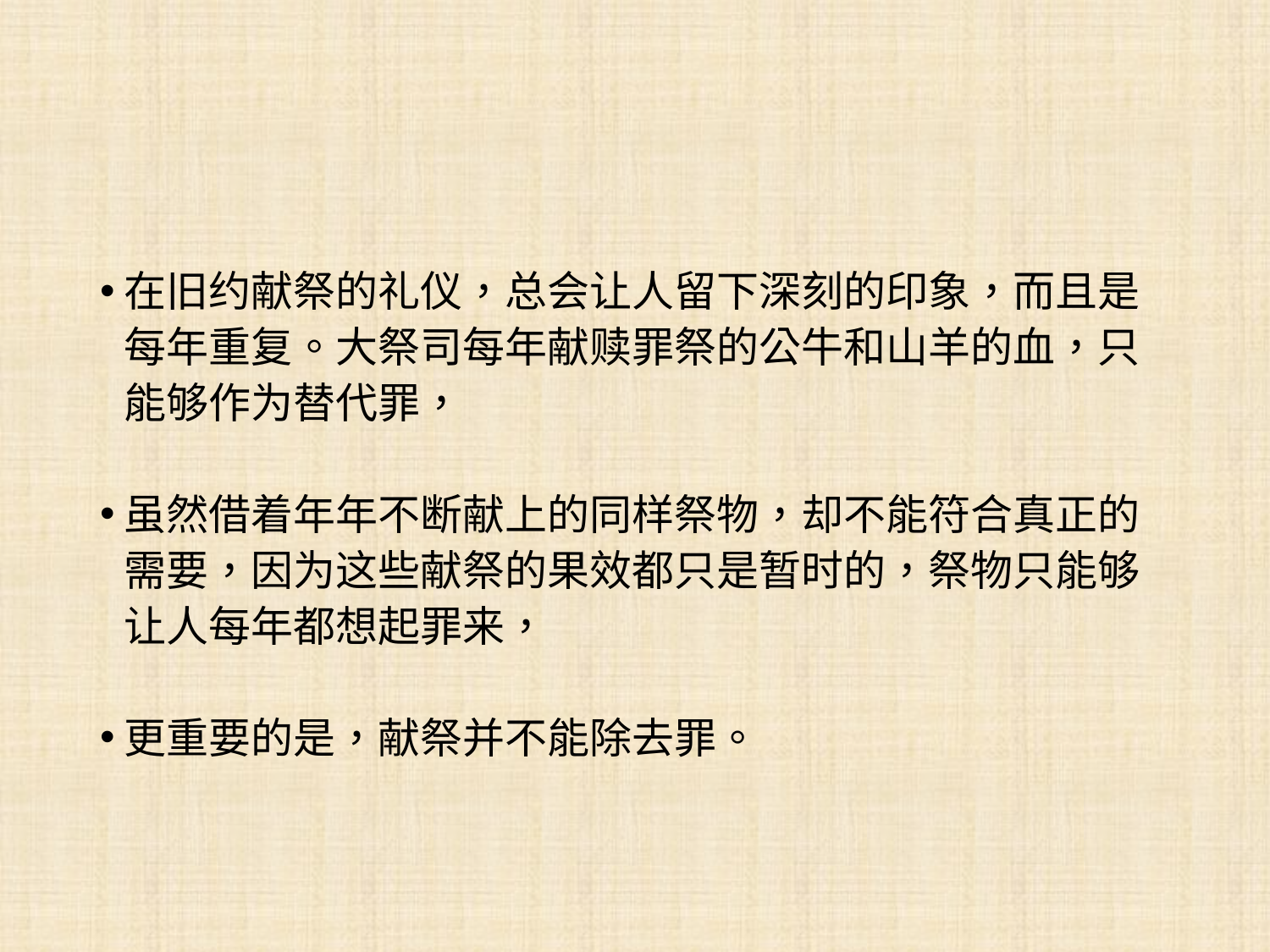

#
在旧约献祭的礼仪，总会让人留下深刻的印象，而且是每年重复。大祭司每年献赎罪祭的公牛和山羊的血，只能够作为替代罪，

虽然借着年年不断献上的同样祭物，却不能符合真正的需要，因为这些献祭的果效都只是暂时的，祭物只能够让人每年都想起罪来，

更重要的是，献祭并不能除去罪。